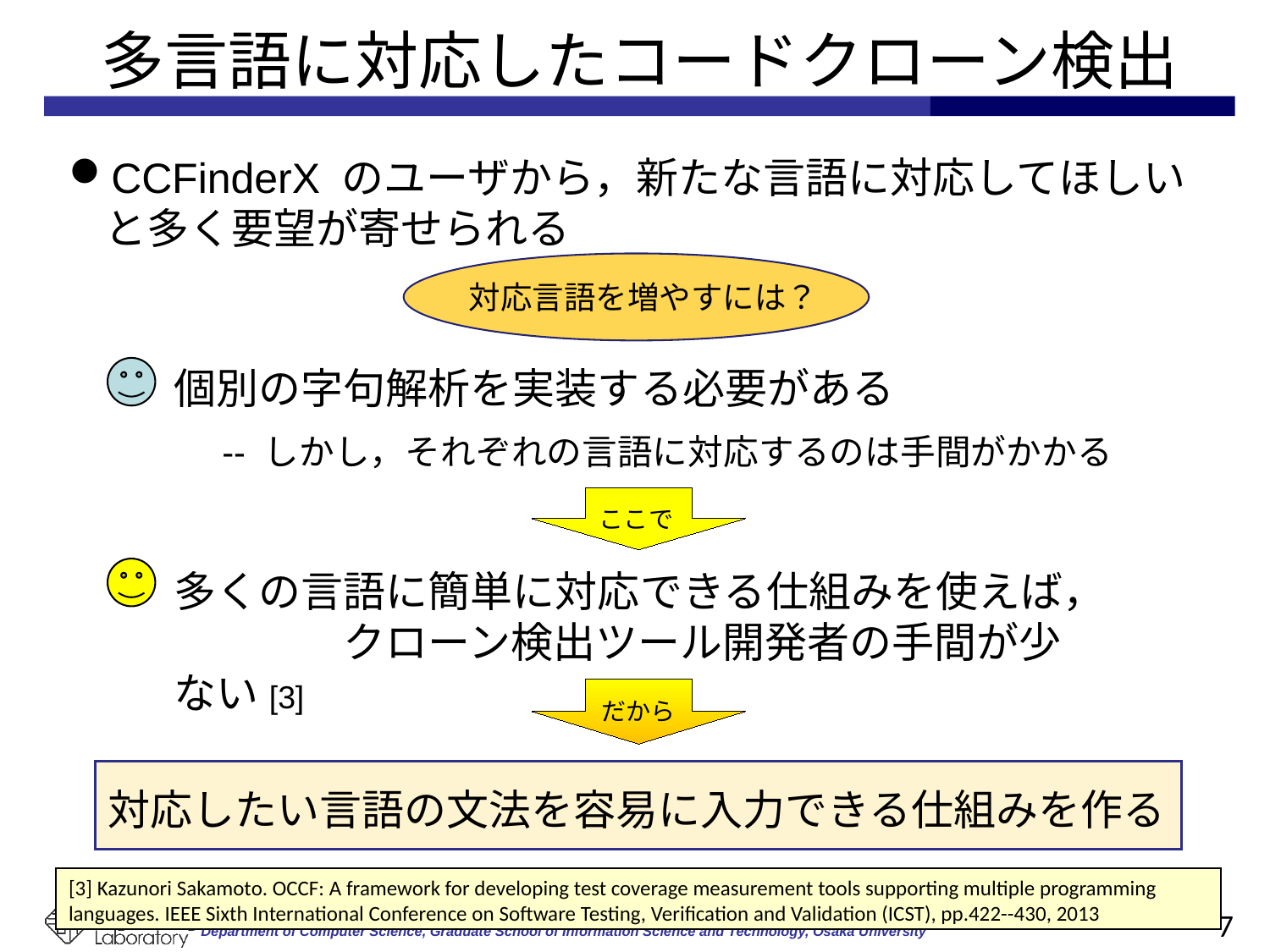

# 多言語に対応したコードクローン検出
CCFinderX のユーザから，新たな言語に対応してほしいと多く要望が寄せられる
 対応言語を増やすには？
個別の字句解析を実装する必要がある
-- しかし，それぞれの言語に対応するのは手間がかかる

ここで

多くの言語に簡単に対応できる仕組みを使えば，　　　　クローン検出ツール開発者の手間が少ない[3]

だから
対応したい言語の文法を容易に入力できる仕組みを作る
[3] Kazunori Sakamoto. OCCF: A framework for developing test coverage measurement tools supporting multiple programming languages. IEEE Sixth International Conference on Software Testing, Verification and Validation (ICST), pp.422--430, 2013
7